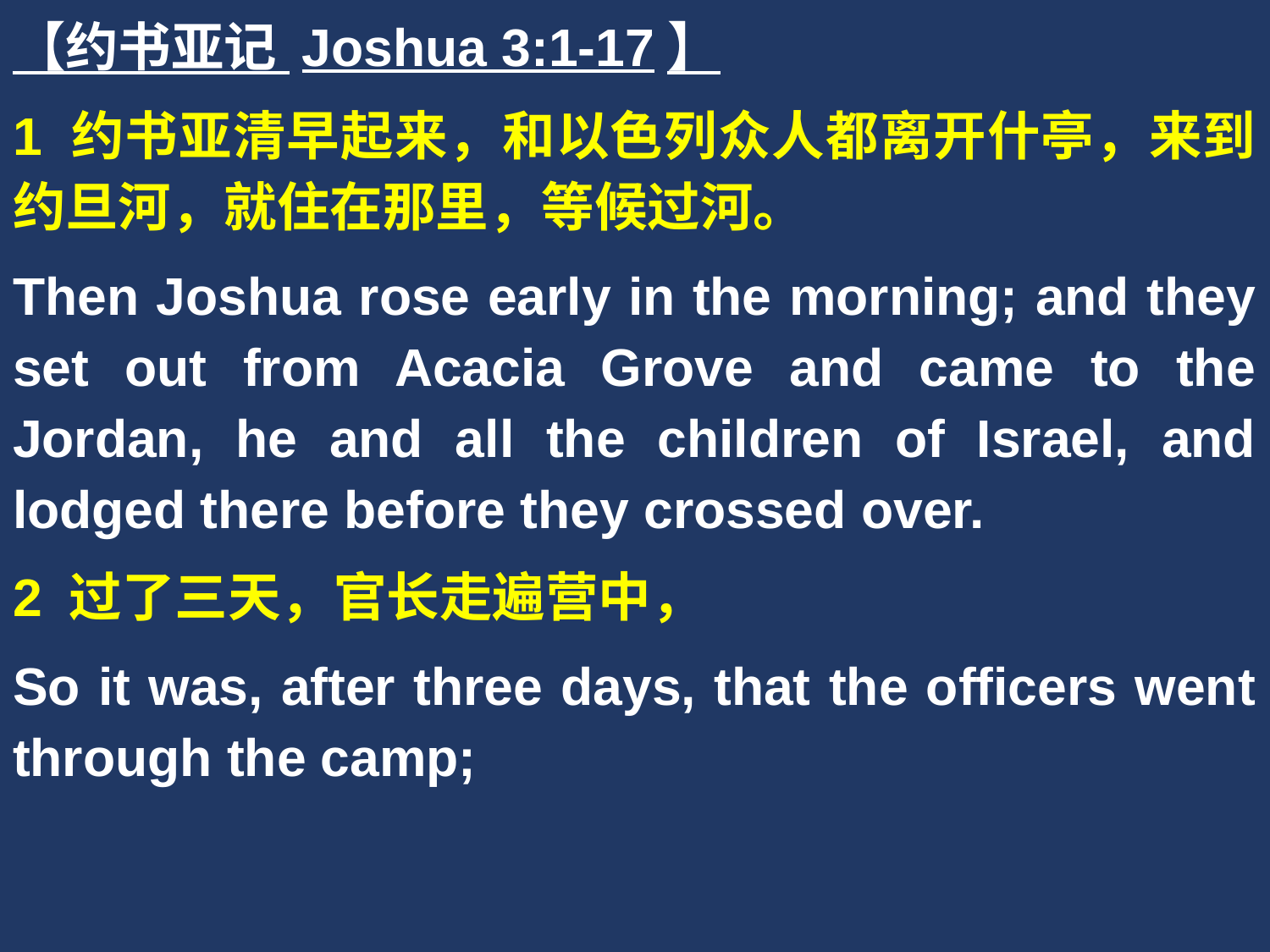

【约书亚记 Joshua 3:1-17】
1 约书亚清早起来，和以色列众人都离开什亭，来到约旦河，就住在那里，等候过河。
Then Joshua rose early in the morning; and they set out from Acacia Grove and came to the Jordan, he and all the children of Israel, and lodged there before they crossed over.
2 过了三天，官长走遍营中，
So it was, after three days, that the officers went through the camp;